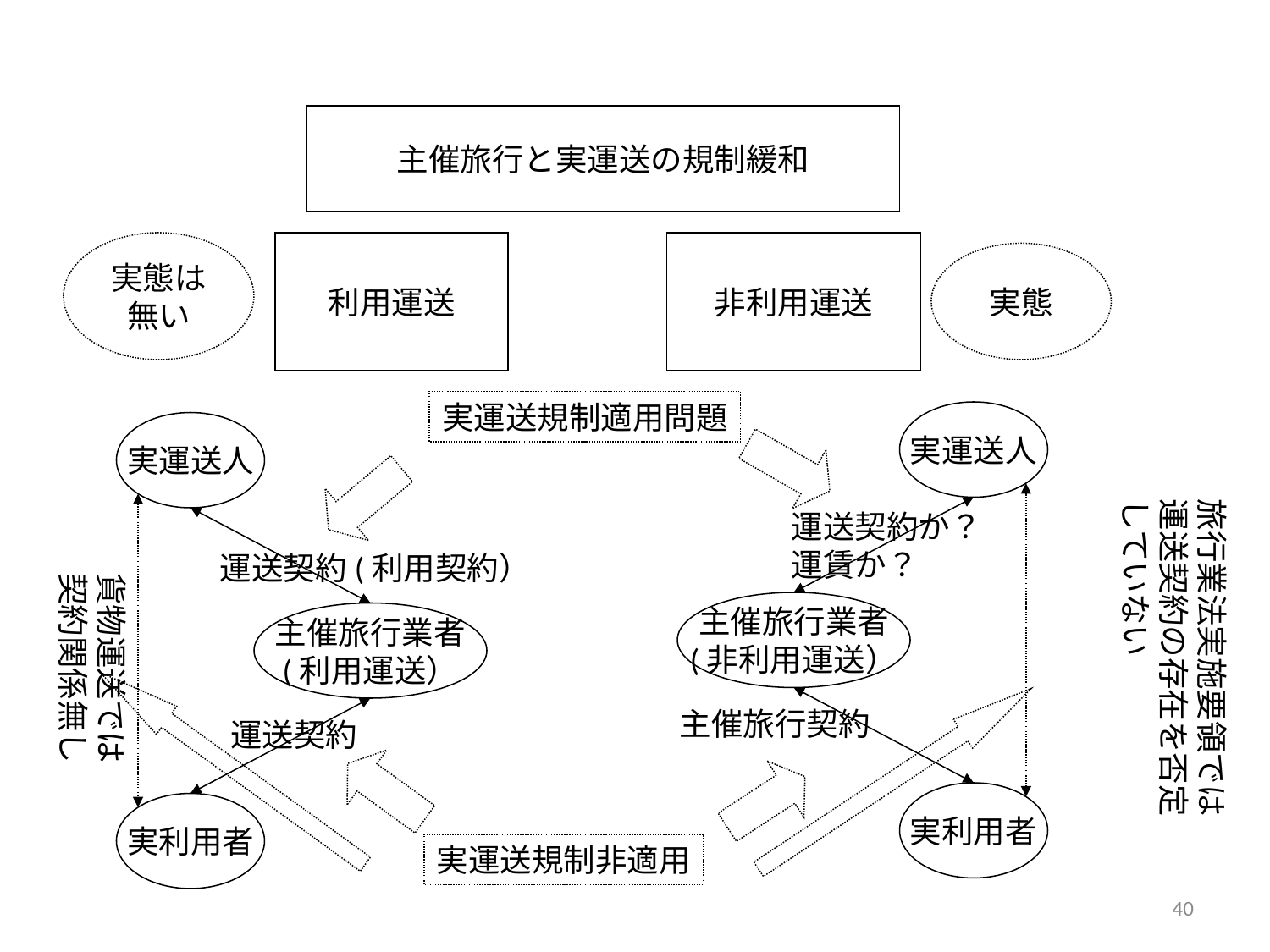

主催旅行と実運送の規制緩和
実態は
無い
利用運送
非利用運送
実態
実運送規制適用問題
実運送人
実運送人

旅行業法実施要領では
運送契約の存在を否定
していない
運送契約か？
運賃か？
運送契約(利用契約）
貨物運送では
契約関係無し
主催旅行業者
(非利用運送）
主催旅行業者
(利用運送）

主催旅行契約
運送契約

実利用者
実利用者
実運送規制非適用
40